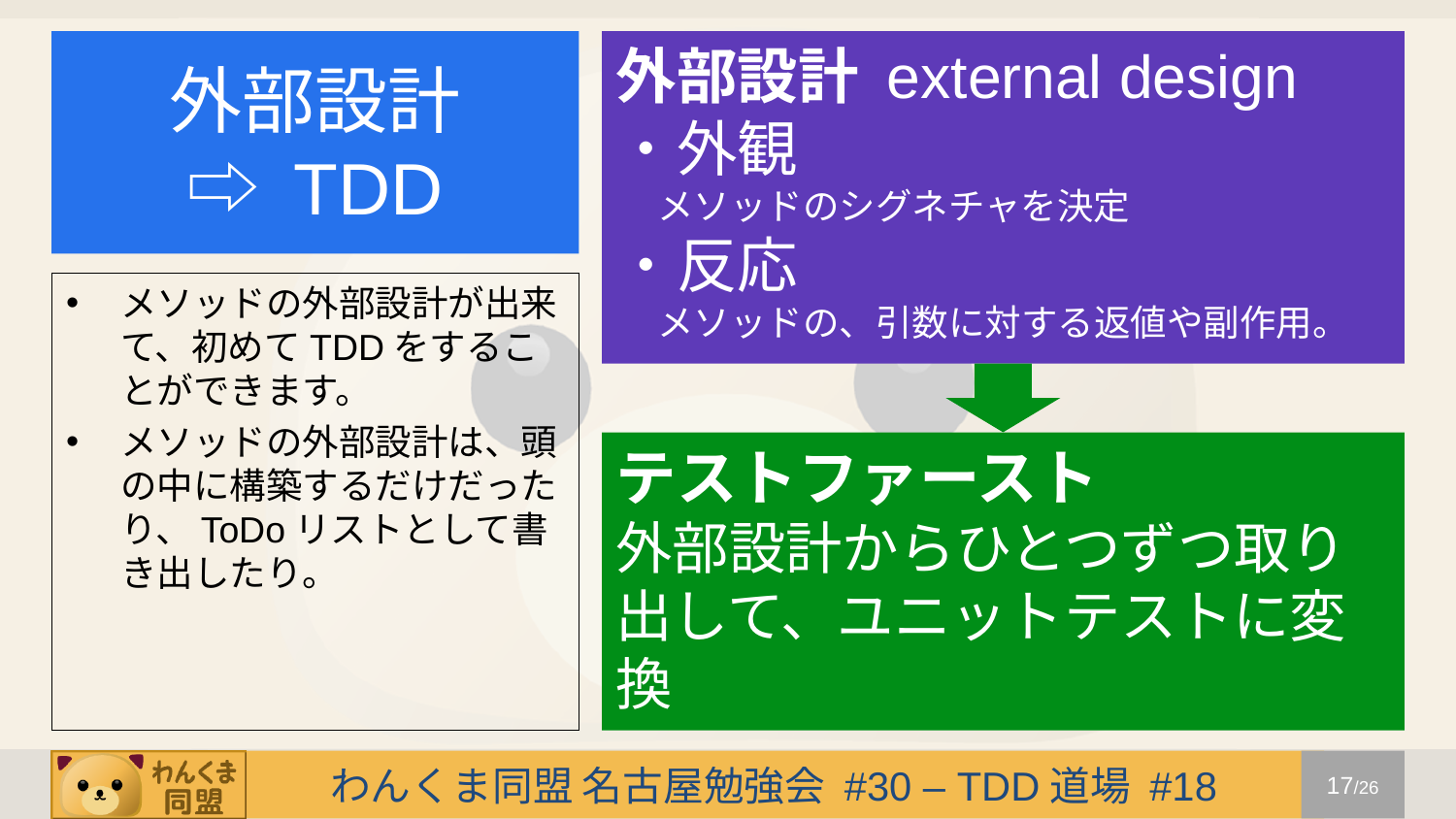

# 外部設計 ⇨ TDD
外部設計 external design
・外観
     メソッドのシグネチャを決定
・反応
     メソッドの、引数に対する返値や副作用。
メソッドの外部設計が出来て、初めてTDDをすることができます。
メソッドの外部設計は、頭の中に構築するだけだったり、ToDoリストとして書き出したり。

テストファースト
外部設計からひとつずつ取り出して、ユニットテストに変換